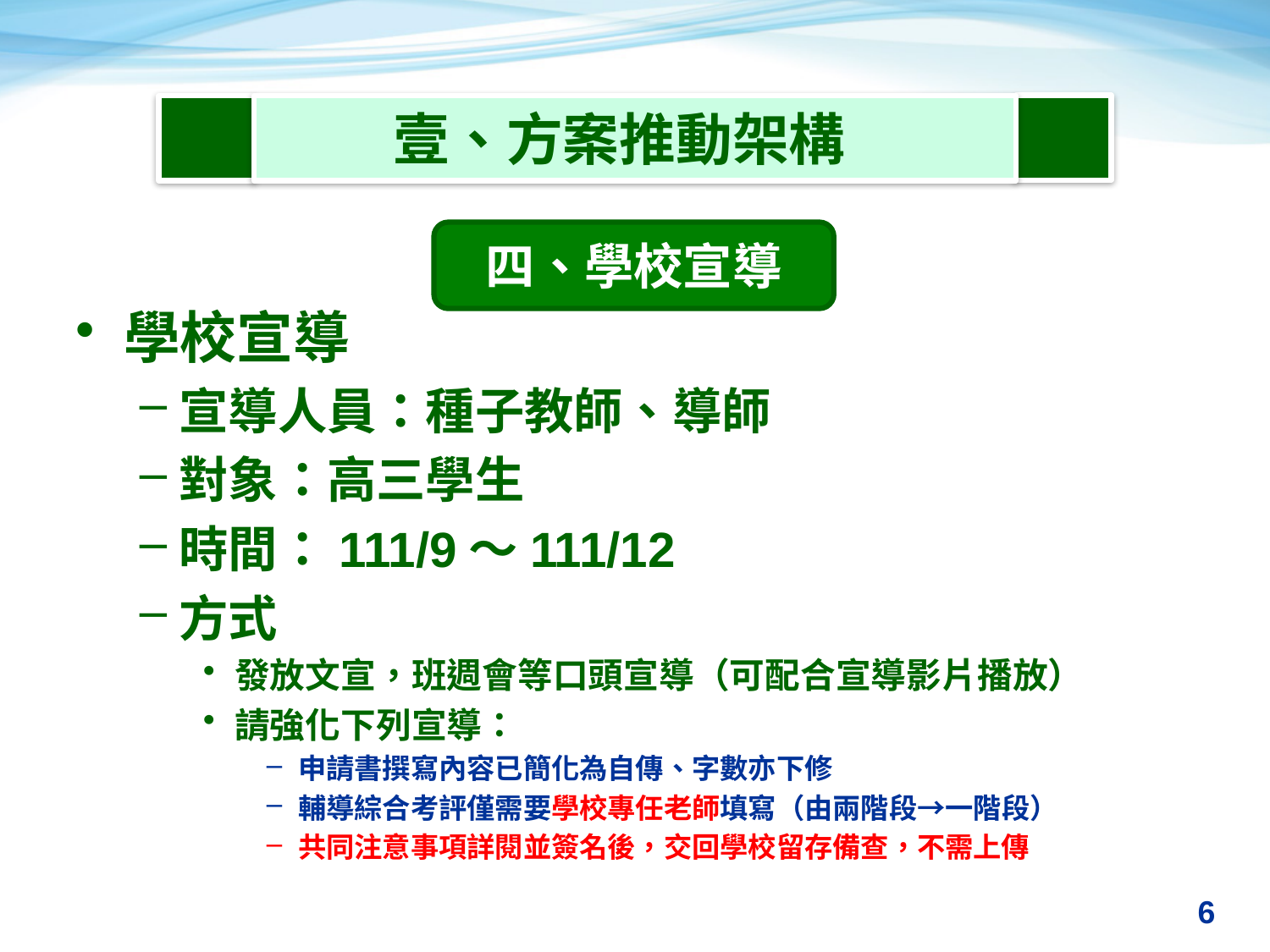

壹、方案推動架構
四、學校宣導
學校宣導
宣導人員：種子教師、導師
對象：高三學生
時間：111/9～111/12
方式
發放文宣，班週會等口頭宣導（可配合宣導影片播放）
請強化下列宣導：
申請書撰寫內容已簡化為自傳、字數亦下修
輔導綜合考評僅需要學校專任老師填寫（由兩階段→一階段）
共同注意事項詳閱並簽名後，交回學校留存備查，不需上傳
6
6